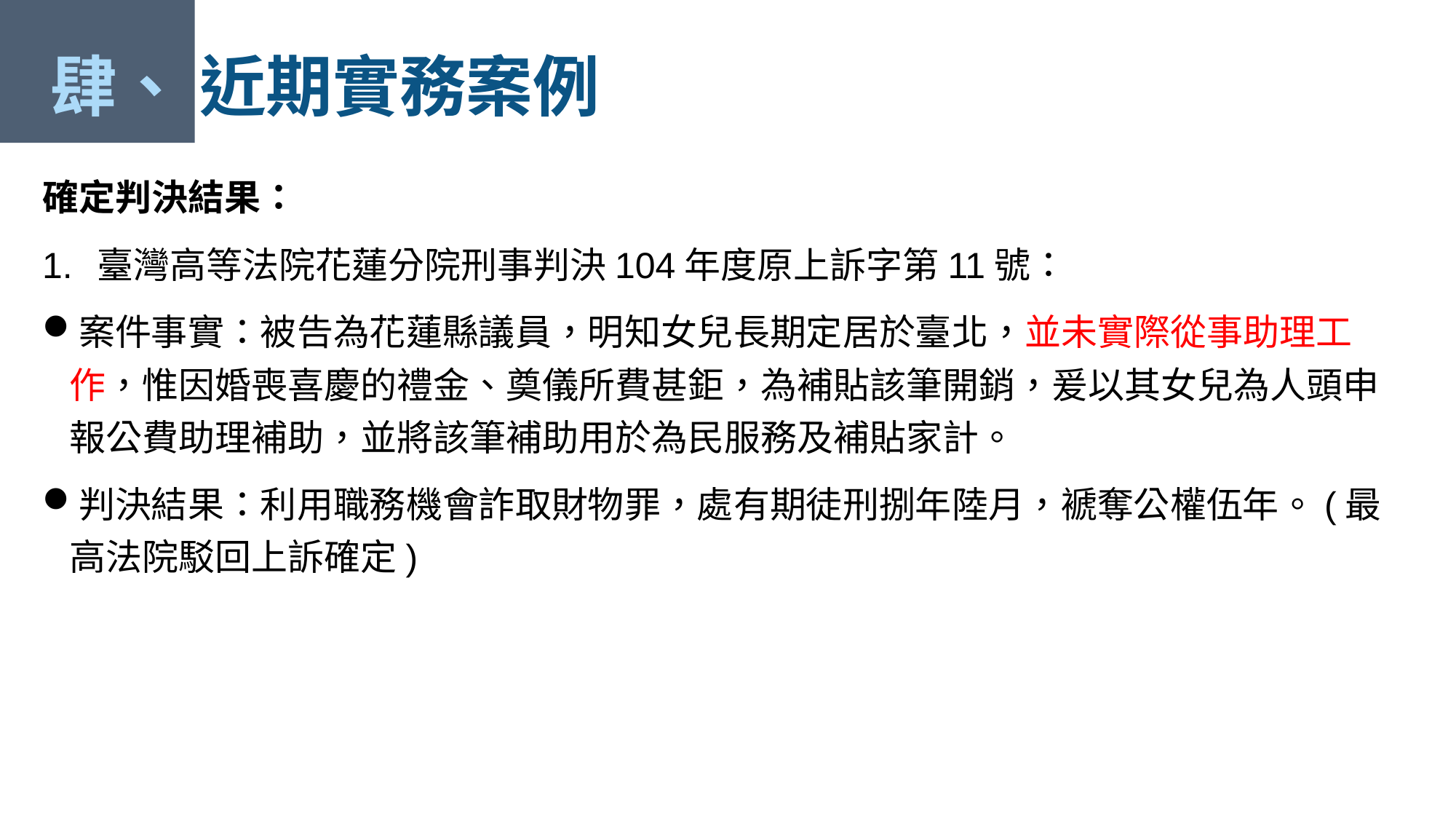

肆、 近期實務案例
確定判決結果：
臺灣高等法院花蓮分院刑事判決104年度原上訴字第11號：
案件事實：被告為花蓮縣議員，明知女兒長期定居於臺北，並未實際從事助理工作，惟因婚喪喜慶的禮金、奠儀所費甚鉅，為補貼該筆開銷，爰以其女兒為人頭申報公費助理補助，並將該筆補助用於為民服務及補貼家計。
判決結果：利用職務機會詐取財物罪，處有期徒刑捌年陸月，褫奪公權伍年。(最高法院駁回上訴確定)